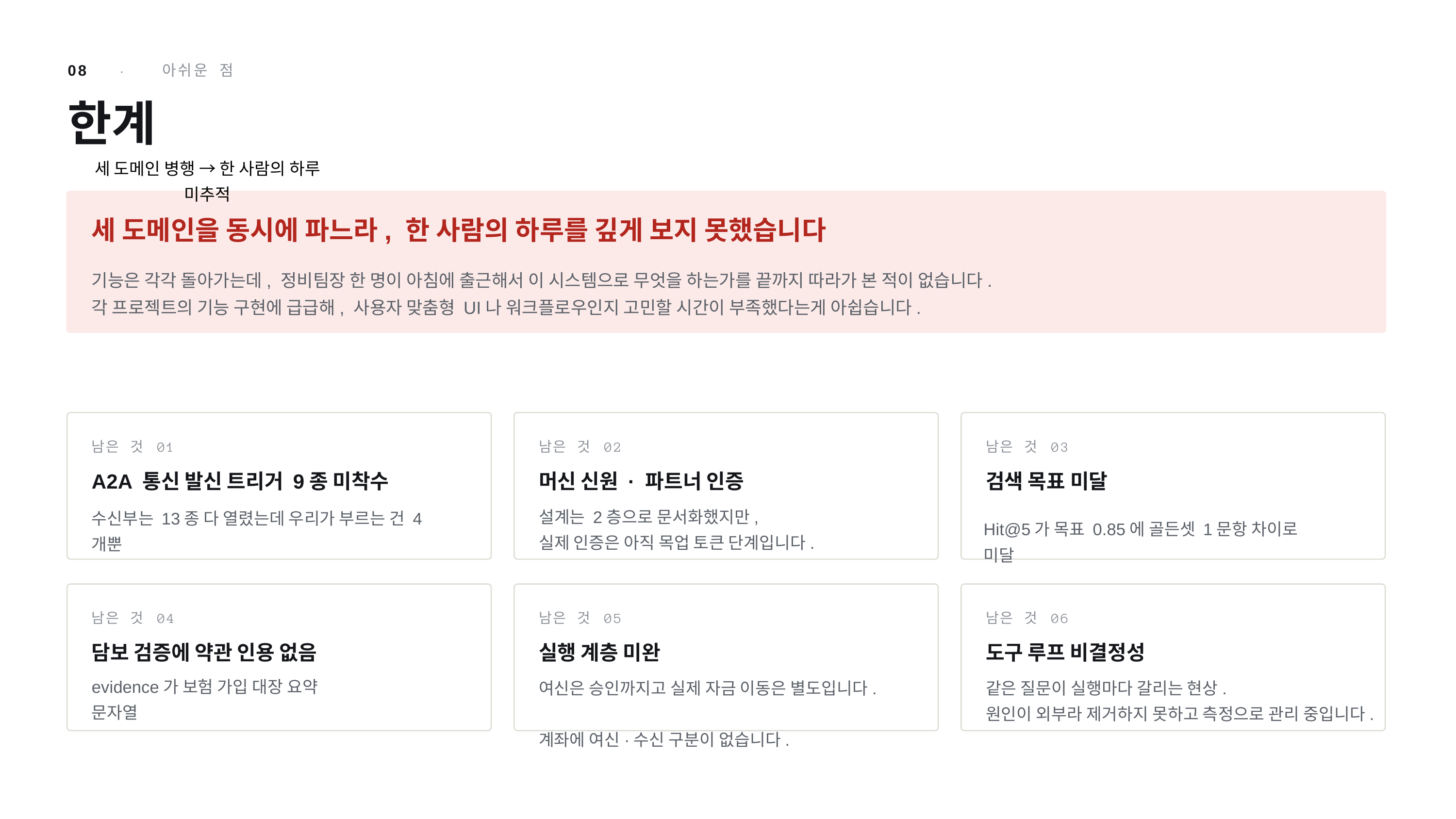

08   ·   아쉬운 점
한계
세 도메인 병행 → 한 사람의 하루 미추적

세 도메인을 동시에 파느라, 한 사람의 하루를 깊게 보지 못했습니다
기능은 각각 돌아가는데, 정비팀장 한 명이 아침에 출근해서 이 시스템으로 무엇을 하는가를 끝까지 따라가 본 적이 없습니다.
각 프로젝트의 기능 구현에 급급해, 사용자 맞춤형 UI나 워크플로우인지 고민할 시간이 부족했다는게 아쉽습니다.

남은 것 01

남은 것 02

남은 것 03
A2A 통신 발신 트리거 9종 미착수
머신 신원 · 파트너 인증
검색 목표 미달
설계는 2층으로 문서화했지만,
실제 인증은 아직 목업 토큰 단계입니다.
수신부는 13종 다 열렸는데 우리가 부르는 건 4개뿐
Hit@5가 목표 0.85에 골든셋 1문항 차이로  미달

남은 것 04

남은 것 05

남은 것 06
담보 검증에 약관 인용 없음
실행 계층 미완
도구 루프 비결정성
evidence가 보험 가입 대장 요약 문자열
여신은 승인까지고 실제 자금 이동은 별도입니다.
계좌에 여신·수신 구분이 없습니다.
같은 질문이 실행마다 갈리는 현상.
원인이 외부라 제거하지 못하고 측정으로 관리 중입니다.